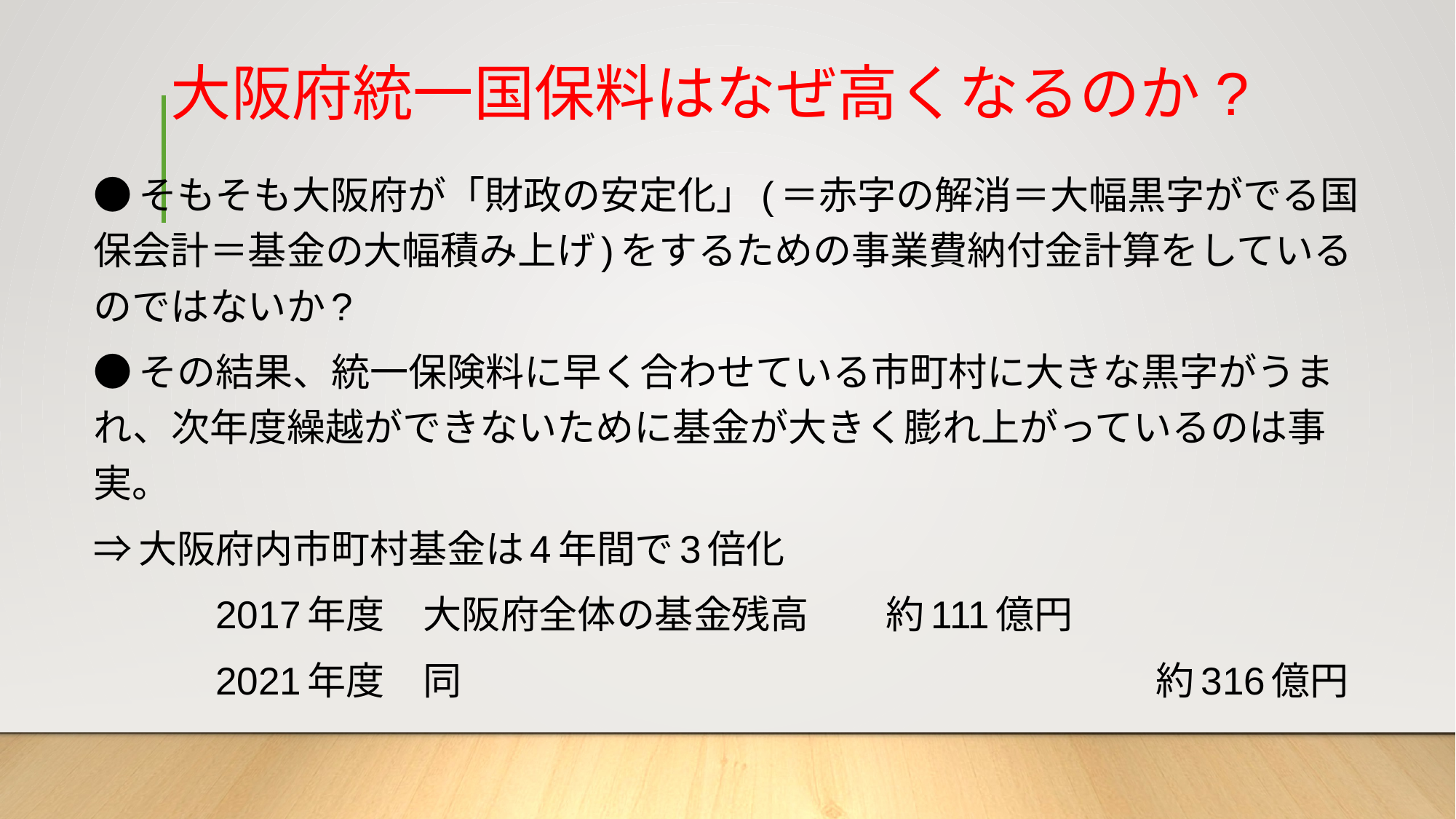

# 大阪府統一国保料はなぜ高くなるのか?
●そもそも大阪府が「財政の安定化」(＝赤字の解消＝大幅黒字がでる国保会計＝基金の大幅積み上げ)をするための事業費納付金計算をしているのではないか?
●その結果、統一保険料に早く合わせている市町村に大きな黒字がうまれ、次年度繰越ができないために基金が大きく膨れ上がっているのは事実。
⇒大阪府内市町村基金は4年間で3倍化
　　　2017年度　大阪府全体の基金残高　　約111億円
　　　2021年度　同　　　　　　　　　　　　　　　　　　約316億円